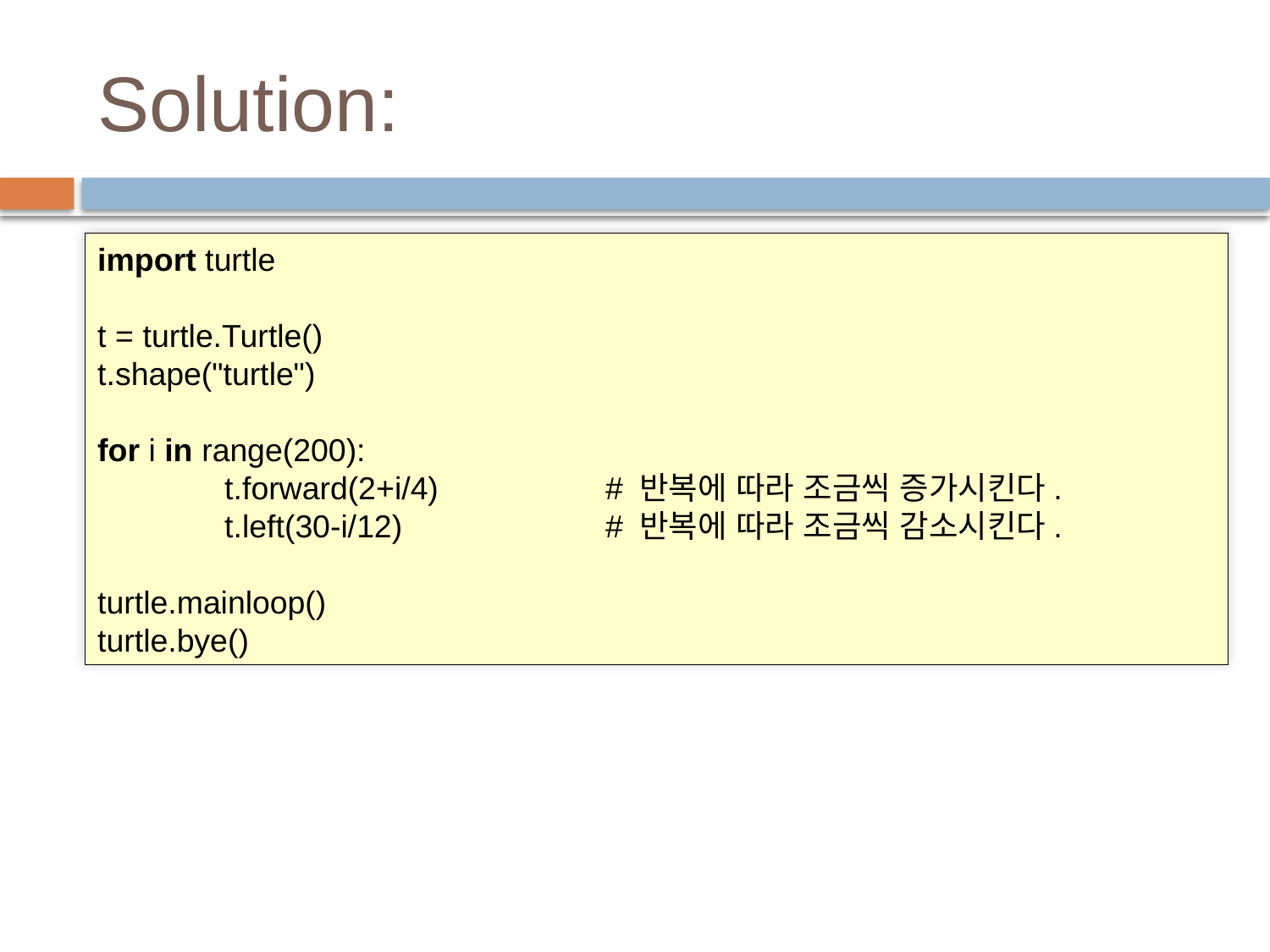

# Solution:
import turtle

t = turtle.Turtle()
t.shape("turtle")

for i in range(200):
	t.forward(2+i/4)		# 반복에 따라 조금씩 증가시킨다.
	t.left(30-i/12)		# 반복에 따라 조금씩 감소시킨다.

turtle.mainloop()
turtle.bye()